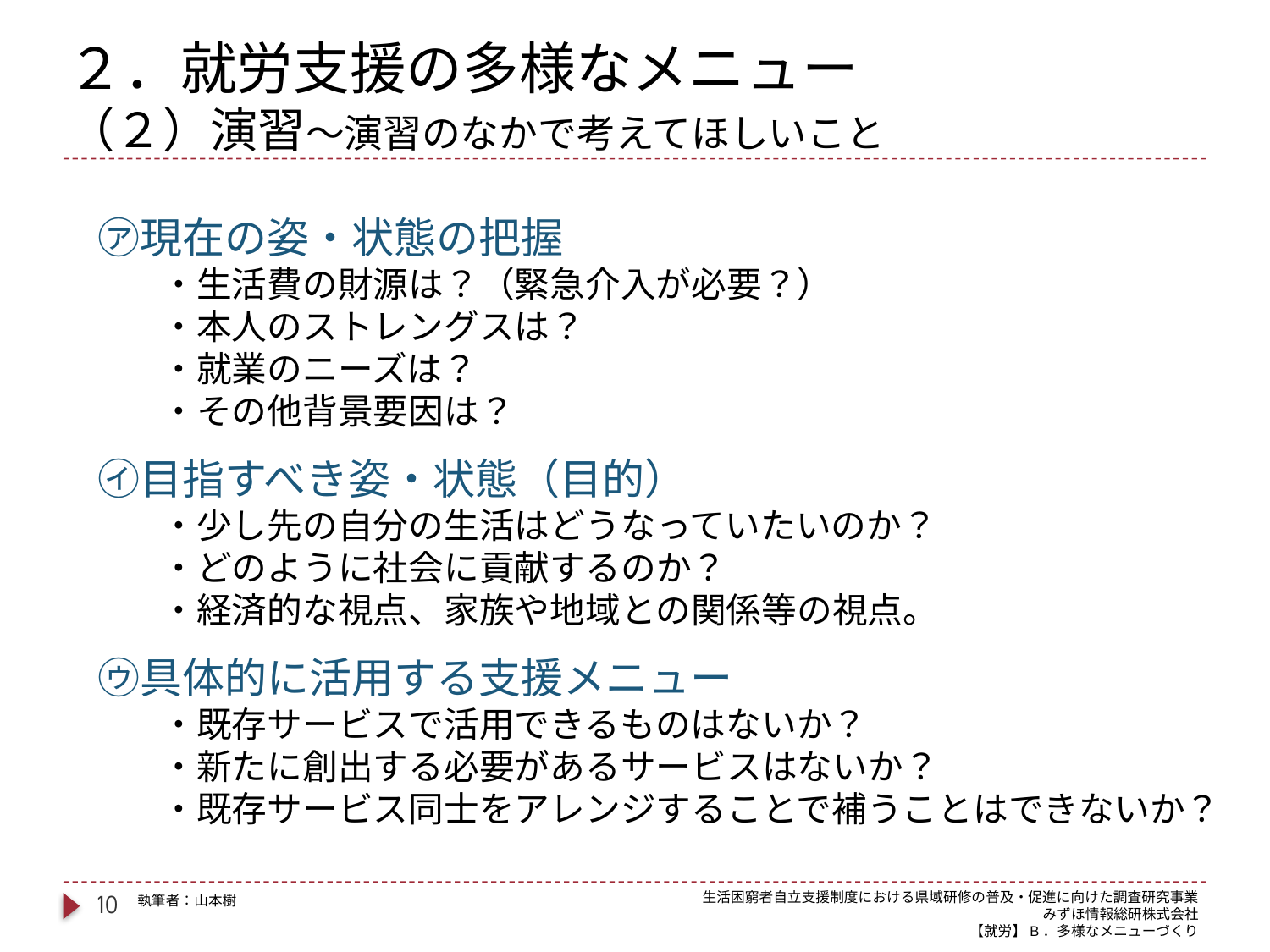

# ２．就労支援の多様なメニュー （２）演習～演習のなかで考えてほしいこと
㋐現在の姿・状態の把握
・生活費の財源は？（緊急介入が必要？）
・本人のストレングスは？
・就業のニーズは？
・その他背景要因は？
㋑目指すべき姿・状態（目的）
・少し先の自分の生活はどうなっていたいのか？
・どのように社会に貢献するのか？
・経済的な視点、家族や地域との関係等の視点。
㋒具体的に活用する支援メニュー
・既存サービスで活用できるものはないか？
・新たに創出する必要があるサービスはないか？
・既存サービス同士をアレンジすることで補うことはできないか？
10
生活困窮者自立支援制度における県域研修の普及・促進に向けた調査研究事業
みずほ情報総研株式会社
【就労】B．多様なメニューづくり
執筆者：山本樹